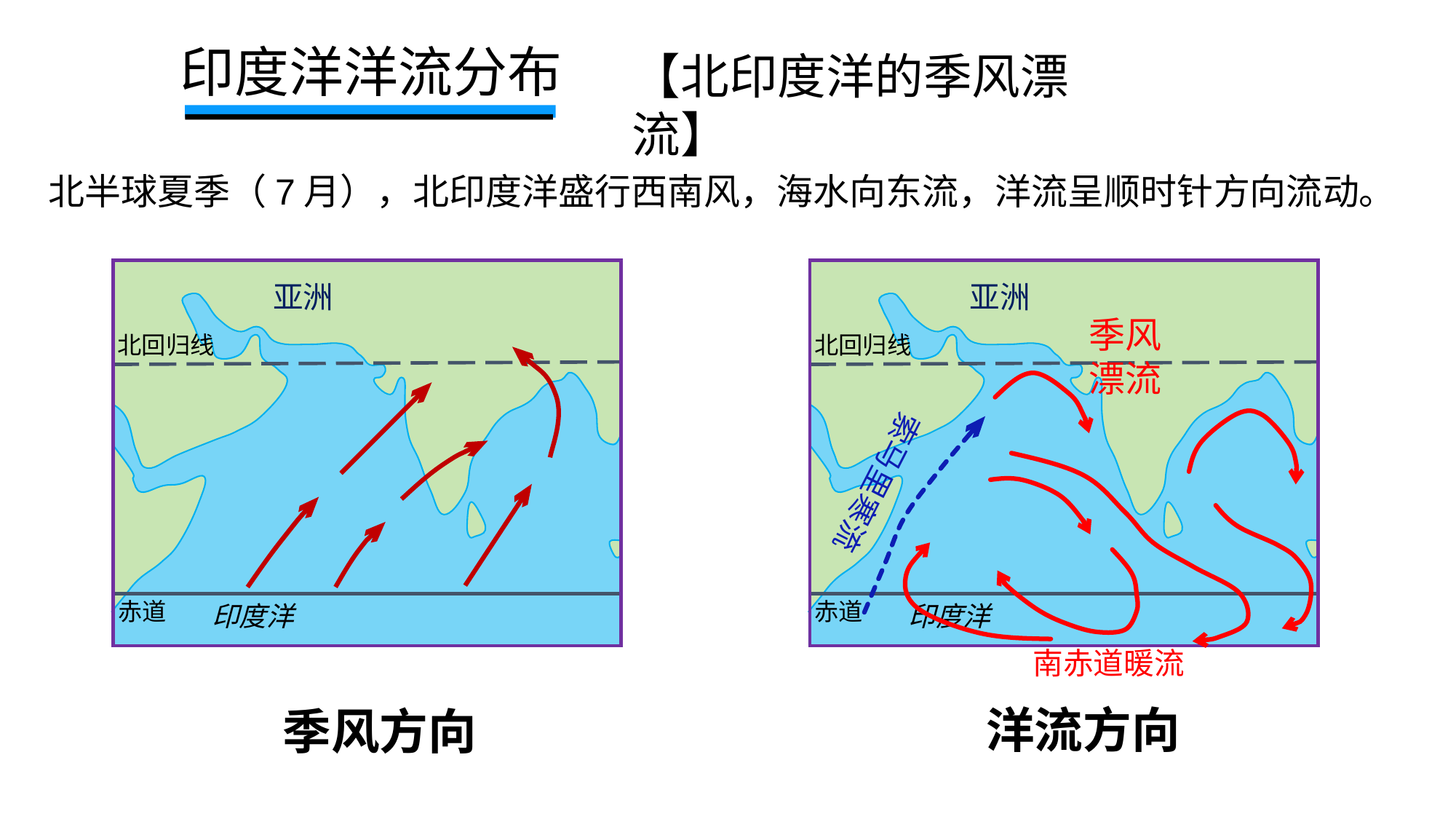

印度洋洋流分布

【北印度洋的季风漂流】
北半球夏季（7月），北印度洋盛行西南风，海水向东流，洋流呈顺时针方向流动。

亚洲

北回归线

赤道
印度洋

亚洲

北回归线

赤道
印度洋
季风漂流
索马里寒流

南赤道暖流
洋流方向
季风方向